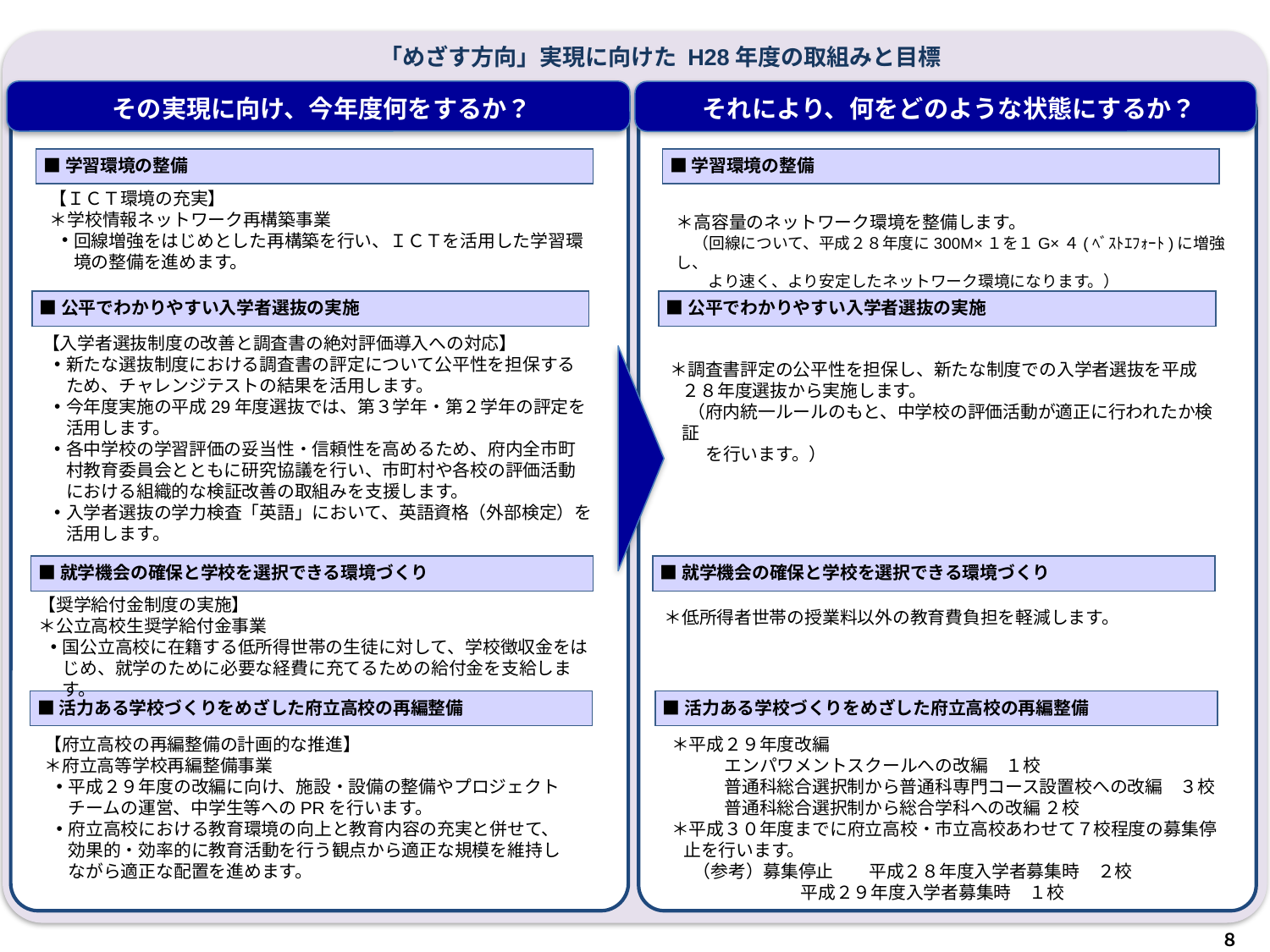

「めざす方向」実現に向けた H28年度の取組みと目標
その実現に向け、今年度何をするか？
それにより、何をどのような状態にするか？

■学習環境の整備
■学習環境の整備
【ＩＣＴ環境の充実】
＊学校情報ネットワーク再構築事業
回線増強をはじめとした再構築を行い、ＩＣＴを活用した学習環境の整備を進めます。

＊高容量のネットワーク環境を整備します。
　（回線について、平成２８年度に300M×１を１G×４(ﾍﾞｽﾄｴﾌｫｰﾄ)に増強し、
　　より速く、より安定したネットワーク環境になります。）
■公平でわかりやすい入学者選抜の実施
■公平でわかりやすい入学者選抜の実施
【入学者選抜制度の改善と調査書の絶対評価導入への対応】
新たな選抜制度における調査書の評定について公平性を担保するため、チャレンジテストの結果を活用します。
今年度実施の平成29年度選抜では、第３学年・第２学年の評定を活用します。
各中学校の学習評価の妥当性・信頼性を高めるため、府内全市町村教育委員会とともに研究協議を行い、市町村や各校の評価活動における組織的な検証改善の取組みを支援します。
入学者選抜の学力検査「英語」において、英語資格（外部検定）を活用します。

＊調査書評定の公平性を担保し、新たな制度での入学者選抜を平成２８年度選抜から実施します。
　（府内統一ルールのもと、中学校の評価活動が適正に行われたか検証
　　を行います。）

■就学機会の確保と学校を選択できる環境づくり
■就学機会の確保と学校を選択できる環境づくり

＊低所得者世帯の授業料以外の教育費負担を軽減します。

【奨学給付金制度の実施】
＊公立高校生奨学給付金事業
国公立高校に在籍する低所得世帯の生徒に対して、学校徴収金をはじめ、就学のために必要な経費に充てるための給付金を支給します。
■活力ある学校づくりをめざした府立高校の再編整備
■活力ある学校づくりをめざした府立高校の再編整備

＊平成２９年度改編
　　　エンパワメントスクールへの改編　１校
　　　普通科総合選択制から普通科専門コース設置校への改編　３校
　　　普通科総合選択制から総合学科への改編 ２校
＊平成３０年度までに府立高校・市立高校あわせて７校程度の募集停止を行います。
　 （参考）募集停止　　平成２８年度入学者募集時　２校
                               平成２９年度入学者募集時　１校
【府立高校の再編整備の計画的な推進】
＊府立高等学校再編整備事業
平成２９年度の改編に向け、施設・設備の整備やプロジェクトチームの運営、中学生等へのPRを行います。
府立高校における教育環境の向上と教育内容の充実と併せて、効果的・効率的に教育活動を行う観点から適正な規模を維持しながら適正な配置を進めます。

８